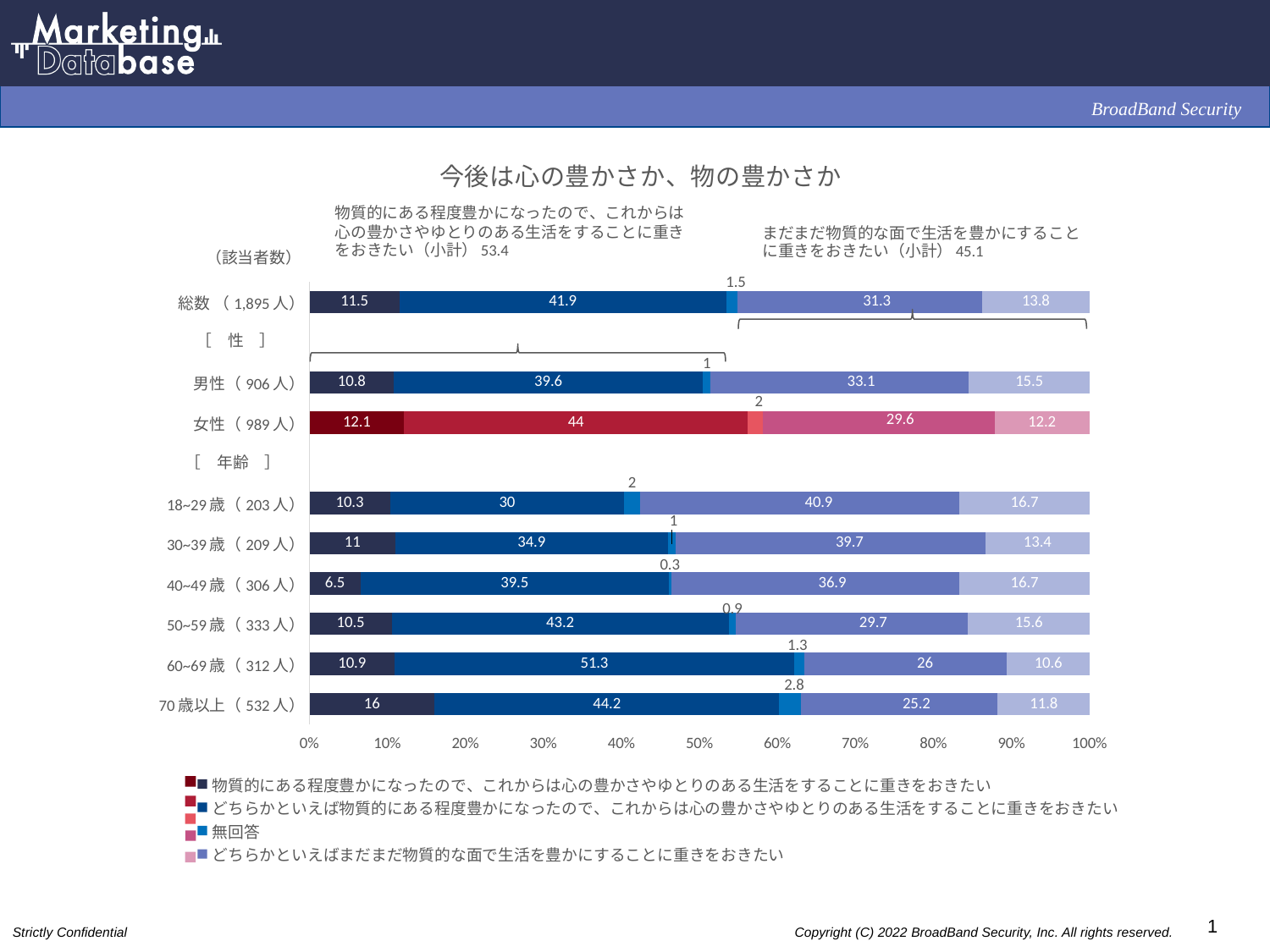

### Chart: 今後は心の豊かさか、物の豊かさか

| Category | 物質的にある程度豊かになったので、これからは心の豊かさやゆとりのある生活をすることに重きをおきたい | どちらかといえば物質的にある程度豊かになったので、これからは心の豊かさやゆとりのある生活をすることに重きをおきたい | 無回答 | どちらかといえばまだまだ物質的な面で生活を豊かにすることに重きをおきたい | まだまだ物質的な面で生活を豊かにすることに重きをおきたい |
|---|---|---|---|---|---|
| 総数 （1,895人） | 11.5 | 41.9 | 1.5 | 31.3 | 13.8 |
|  | None | None | None | None | None |
| 男性（906人） | 10.8 | 39.6 | 1.0 | 33.1 | 15.5 |
| 女性（989人） | 12.1 | 44.0 | 2.0 | 29.6 | 12.2 |
|  | None | None | None | None | None |
| 18~29歳（203人） | 10.3 | 30.0 | 2.0 | 40.9 | 16.7 |
| 30~39歳（209人） | 11.0 | 34.9 | 1.0 | 39.7 | 13.4 |
| 40~49歳（306人） | 6.5 | 39.5 | 0.3 | 36.9 | 16.7 |
| 50~59歳（333人） | 10.5 | 43.2 | 0.9 | 29.7 | 15.6 |
| 60~69歳（312人） | 10.9 | 51.3 | 1.3 | 26.0 | 10.6 |
| 70歳以上（532人） | 16.0 | 44.2 | 2.8 | 25.2 | 11.8 |